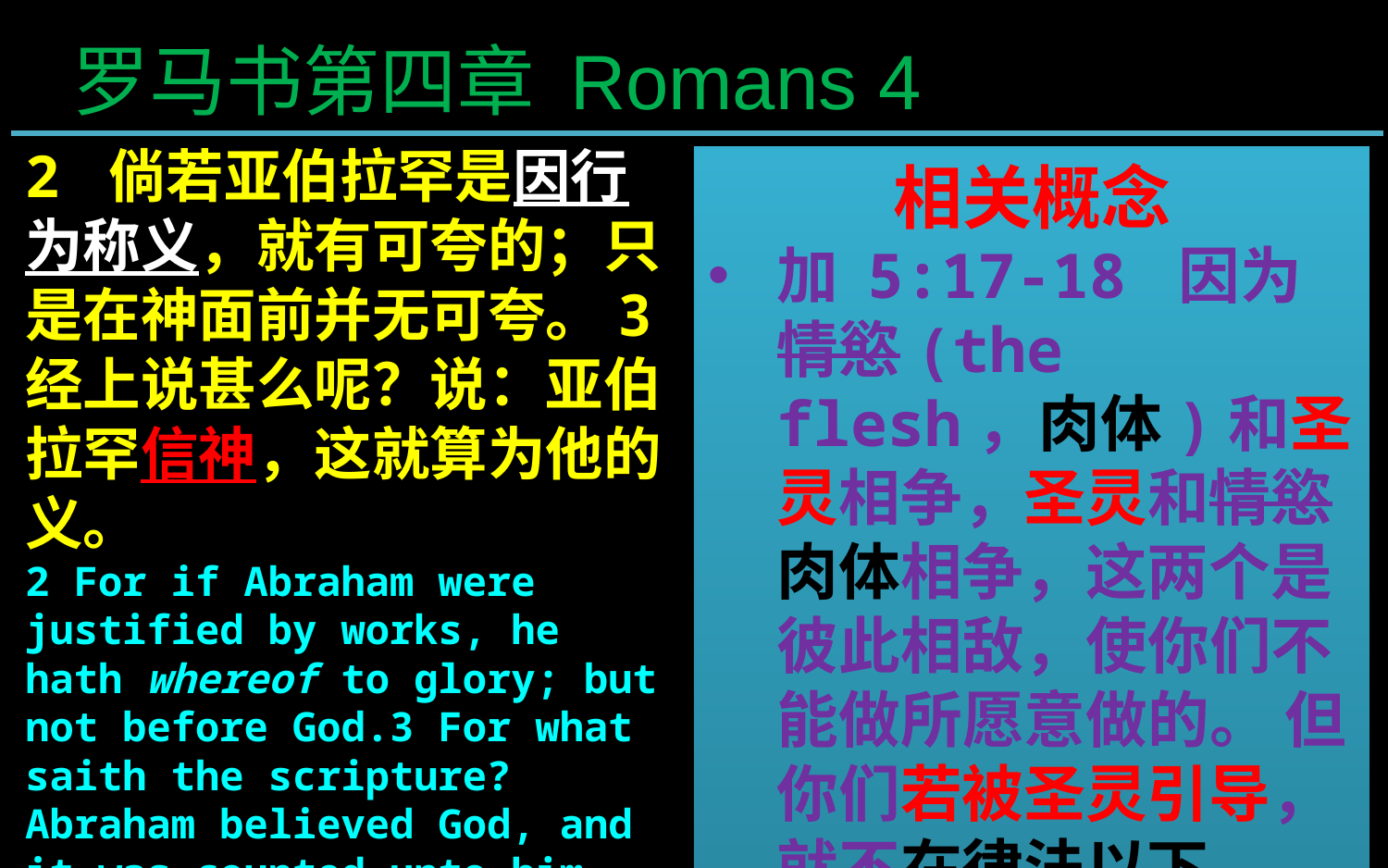

罗马书第四章 Romans 4
2 倘若亚伯拉罕是因行为称义，就有可夸的；只是在神面前并无可夸。3 经上说甚么呢？说：亚伯拉罕信神，这就算为他的义。
2 For if Abraham were justified by works, he hath whereof to glory; but not before God.3 For what saith the scripture? Abraham believed God, and it was counted unto him for righteousness.
相关概念
加 5:17-18 因为情慾(the flesh，肉体)和圣灵相争，圣灵和情慾肉体相争，这两个是彼此相敌，使你们不能做所愿意做的。 但你们若被圣灵引导，就不在律法以下。